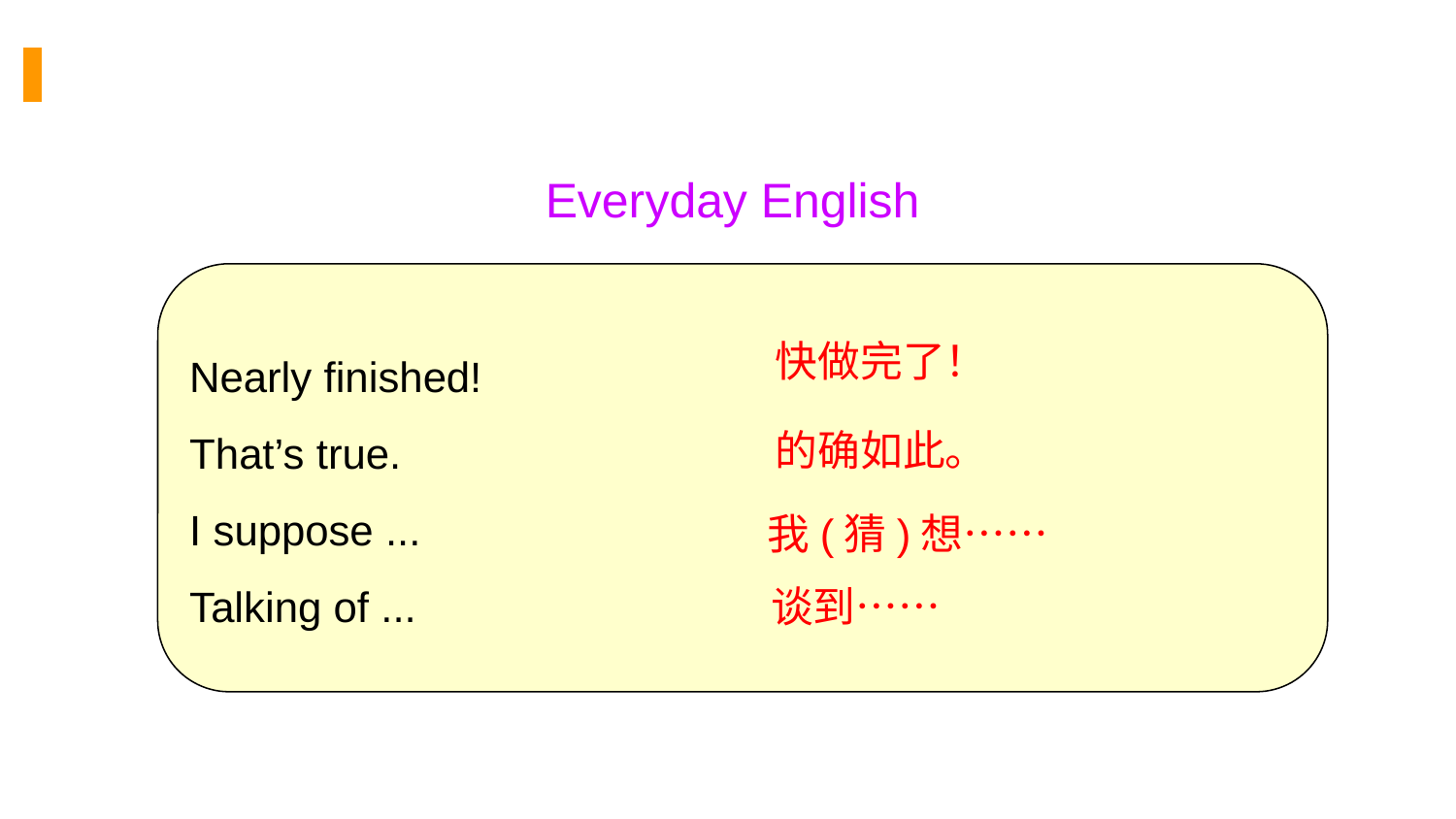

Everyday English
Nearly finished!
That’s true.
I suppose ...
Talking of ...
快做完了！
的确如此。
我(猜)想……
谈到……